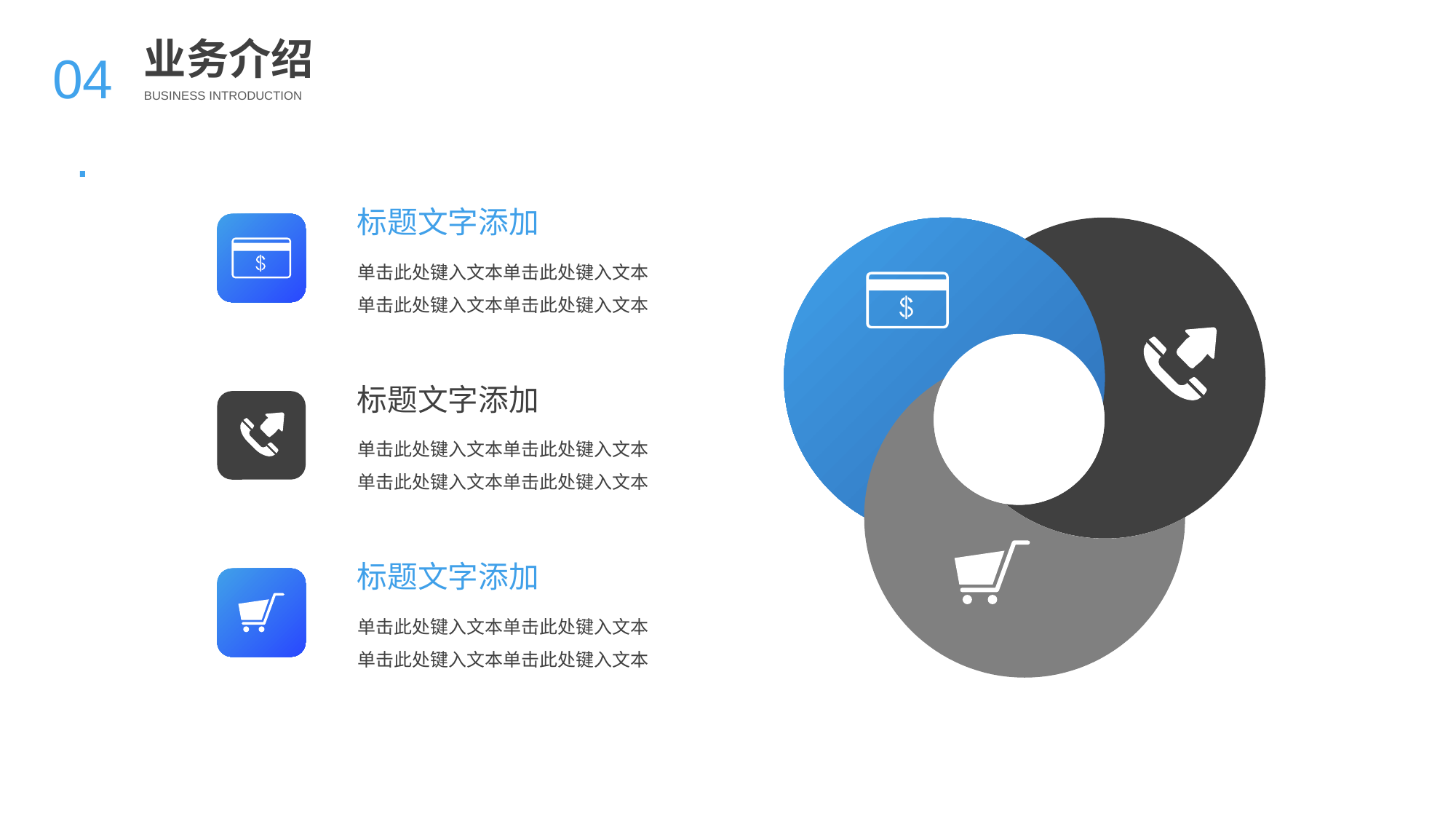

BY YUSHEN
04.
业务介绍
BUSINESS INTRODUCTION
标题文字添加
单击此处键入文本单击此处键入文本单击此处键入文本单击此处键入文本

标题文字添加
单击此处键入文本单击此处键入文本单击此处键入文本单击此处键入文本

标题文字添加
单击此处键入文本单击此处键入文本单击此处键入文本单击此处键入文本